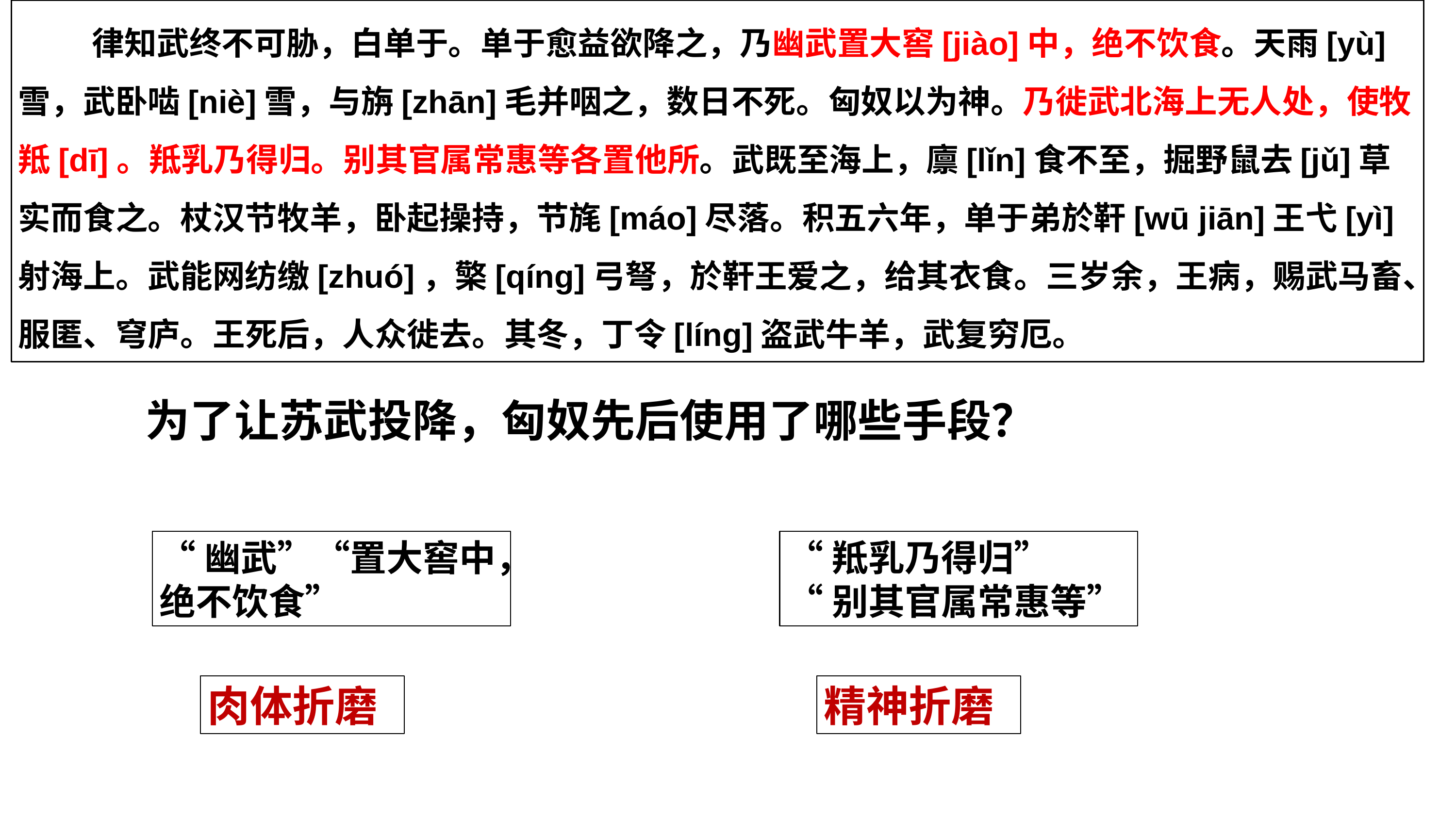

律知武终不可胁，白单于。单于愈益欲降之，乃幽武置大窖[jiào]中，绝不饮食。天雨[yù]雪，武卧啮[niè]雪，与旃[zhān]毛并咽之，数日不死。匈奴以为神。乃徙武北海上无人处，使牧羝[dī]。羝乳乃得归。别其官属常惠等各置他所。武既至海上，廪[lǐn]食不至，掘野鼠去[jǔ]草实而食之。杖汉节牧羊，卧起操持，节旄[máo]尽落。积五六年，单于弟於靬[wū jiān]王弋[yì]射海上。武能网纺缴[zhuó]，檠[qíng]弓弩，於靬王爱之，给其衣食。三岁余，王病，赐武马畜、服匿、穹庐。王死后，人众徙去。其冬，丁令[líng]盗武牛羊，武复穷厄。

为了让苏武投降，匈奴先后使用了哪些手段？
“幽武”“置大窖中，绝不饮食”
“羝乳乃得归”
“别其官属常惠等”
肉体折磨
精神折磨